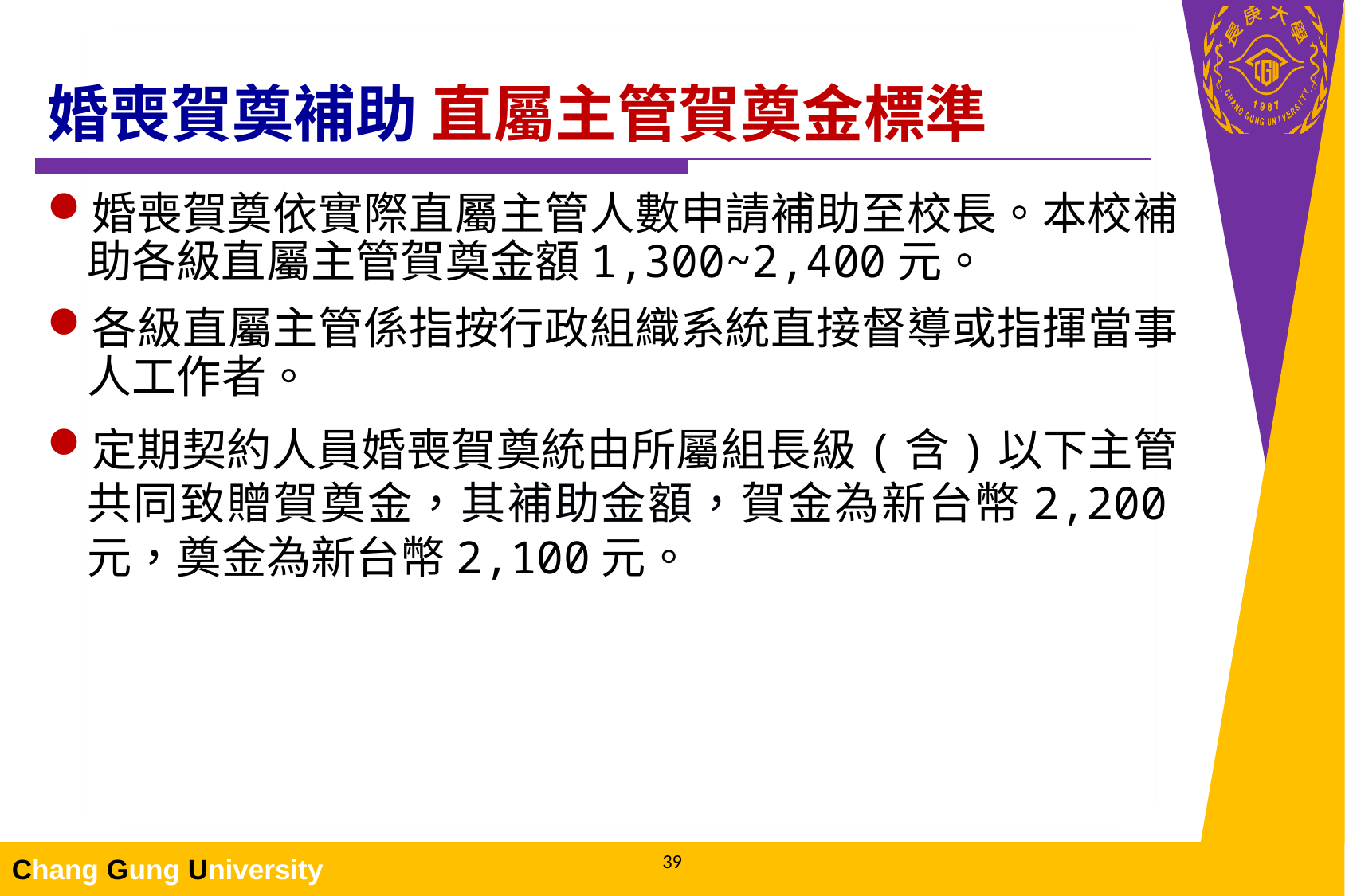

# 婚喪賀奠補助 直屬主管賀奠金標準
婚喪賀奠依實際直屬主管人數申請補助至校長。本校補助各級直屬主管賀奠金額1,300~2,400元。
各級直屬主管係指按行政組織系統直接督導或指揮當事人工作者。
定期契約人員婚喪賀奠統由所屬組長級(含)以下主管共同致贈賀奠金，其補助金額，賀金為新台幣2,200元，奠金為新台幣2,100元。
39